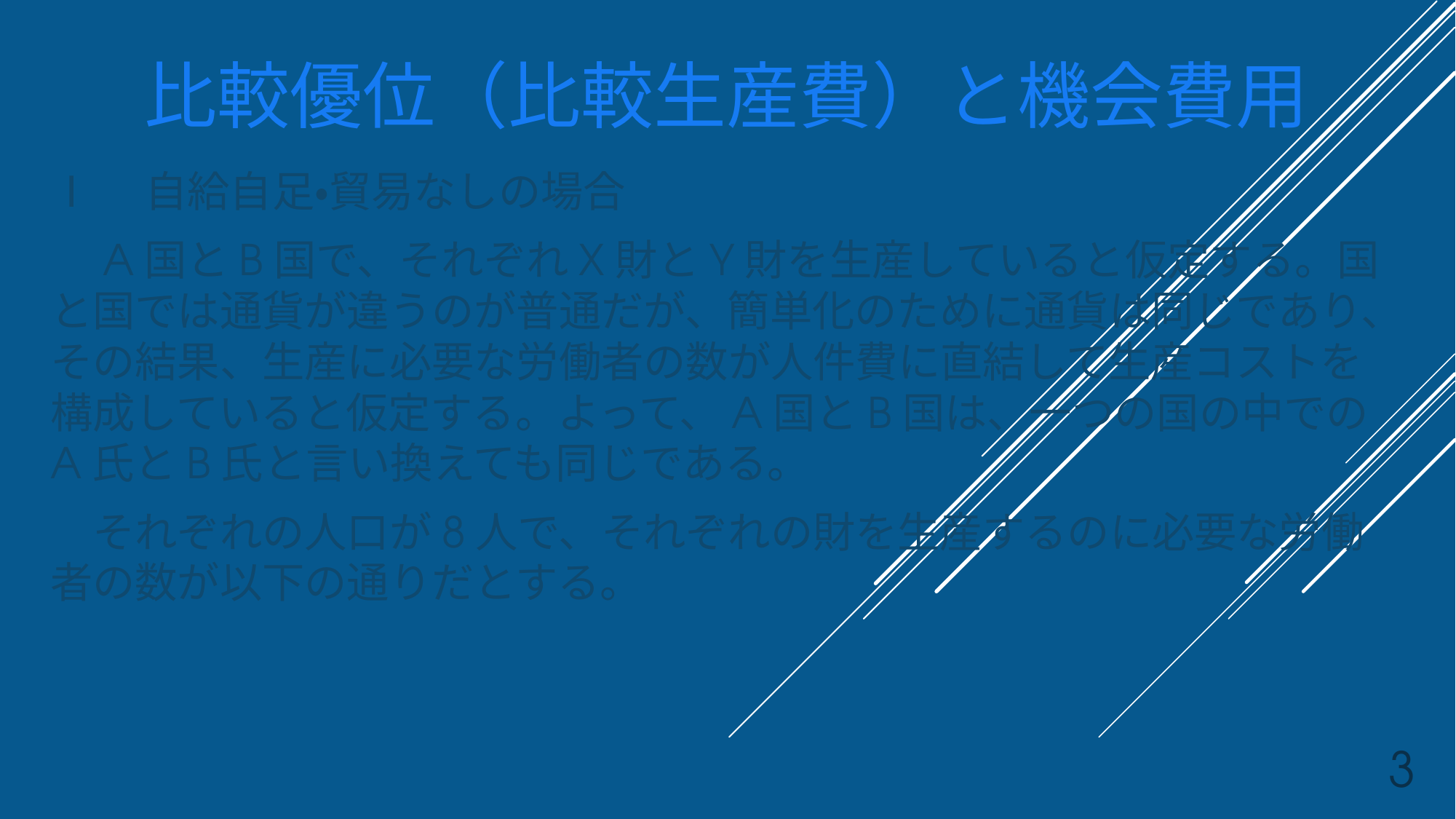

# 比較優位（比較生産費）と機会費用
Ⅰ　自給自足・貿易なしの場合
　A国とB国で、それぞれX財とY財を生産していると仮定する。国と国では通貨が違うのが普通だが、簡単化のために通貨は同じであり、その結果、生産に必要な労働者の数が人件費に直結して生産コストを構成していると仮定する。よって、A国とB国は、一つの国の中でのA氏とB氏と言い換えても同じである。
　それぞれの人口が8人で、それぞれの財を生産するのに必要な労働者の数が以下の通りだとする。
3